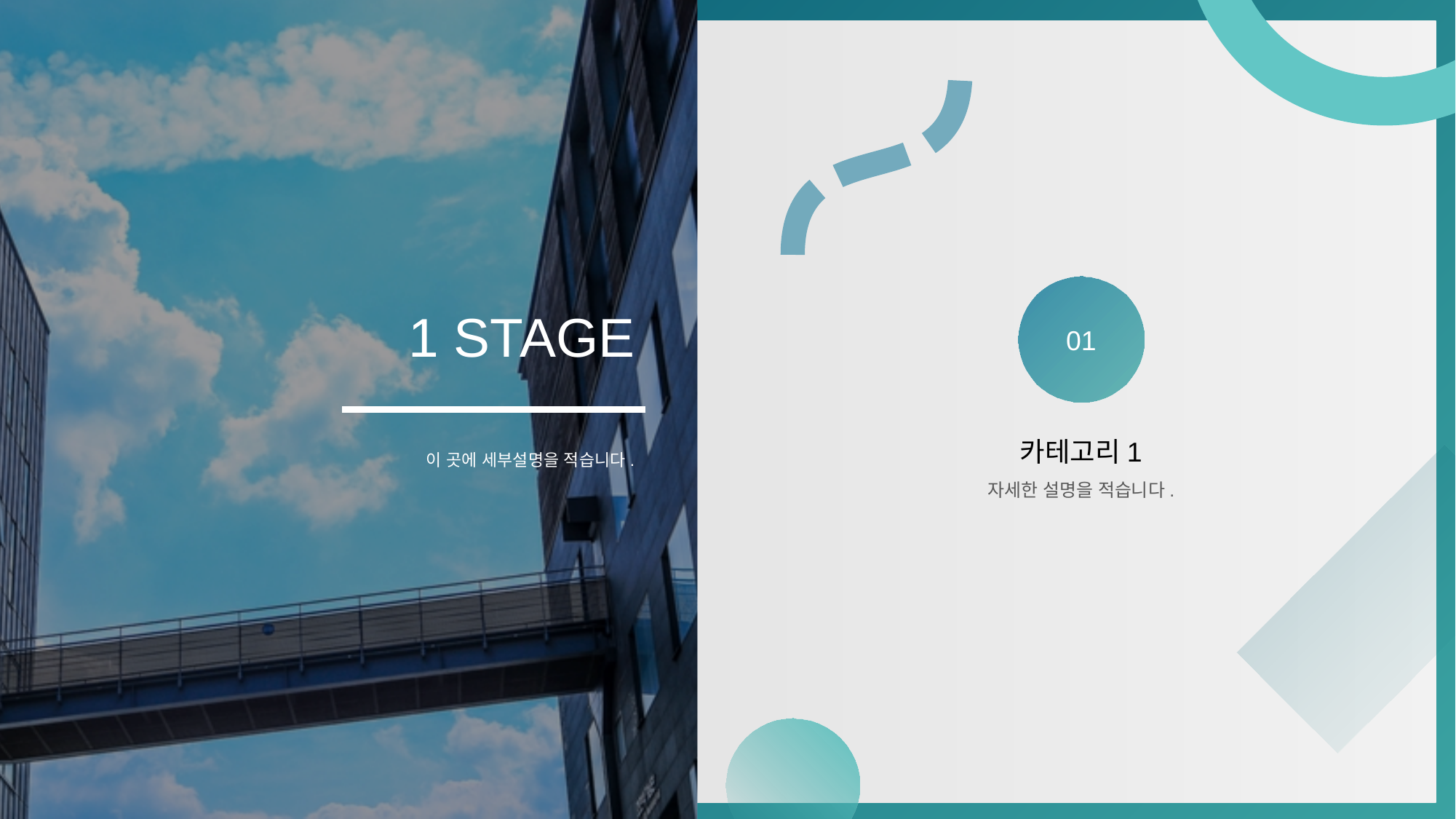

# 1 STAGE
이 곳에 세부설명을 적습니다.